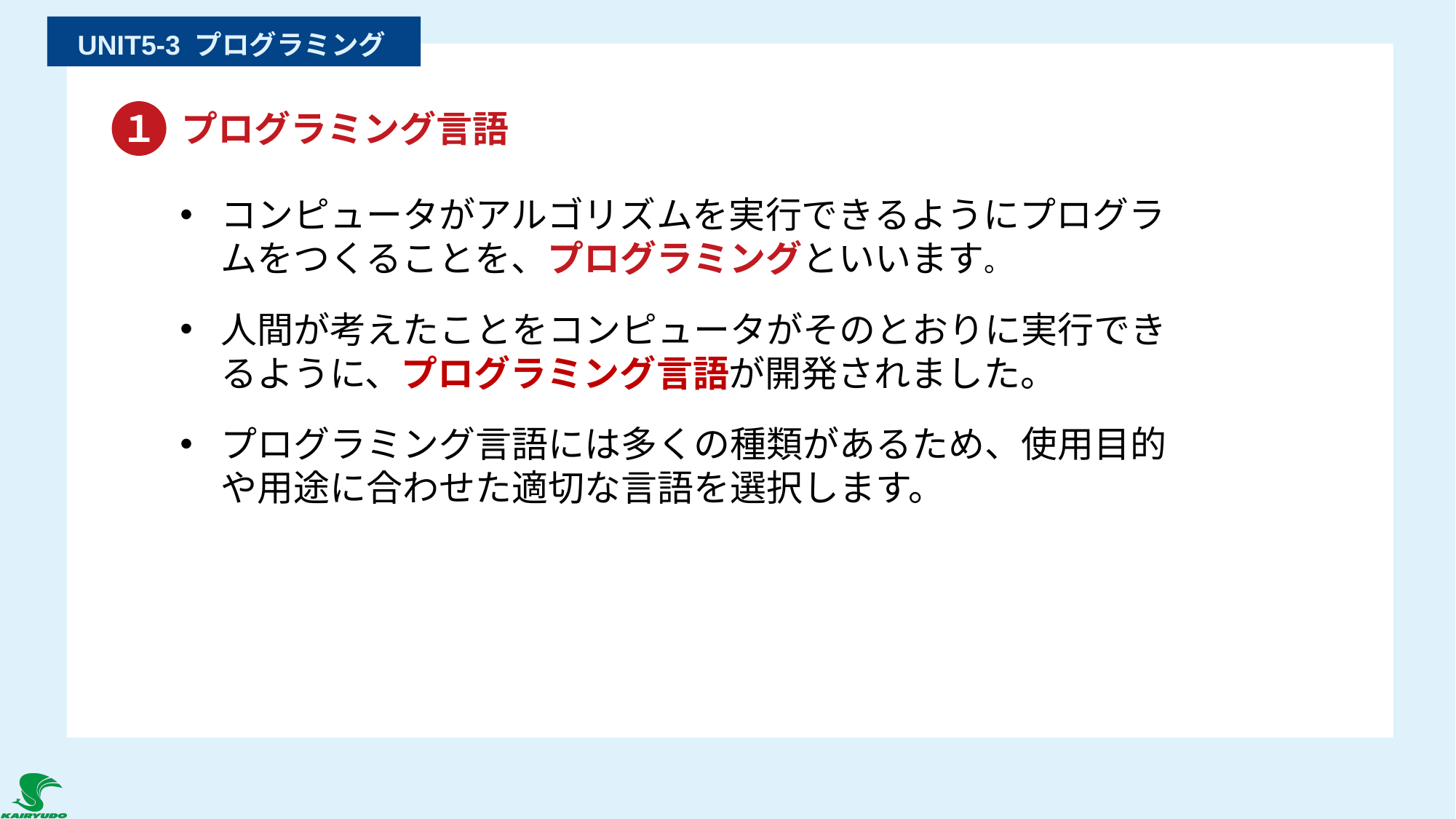

プログラミング言語
１
コンピュータがアルゴリズムを実行できるようにプログラムをつくることを、プログラミングといいます。
人間が考えたことをコンピュータがそのとおりに実行できるように、プログラミング言語が開発されました。
プログラミング言語には多くの種類があるため、使用目的や用途に合わせた適切な言語を選択します。